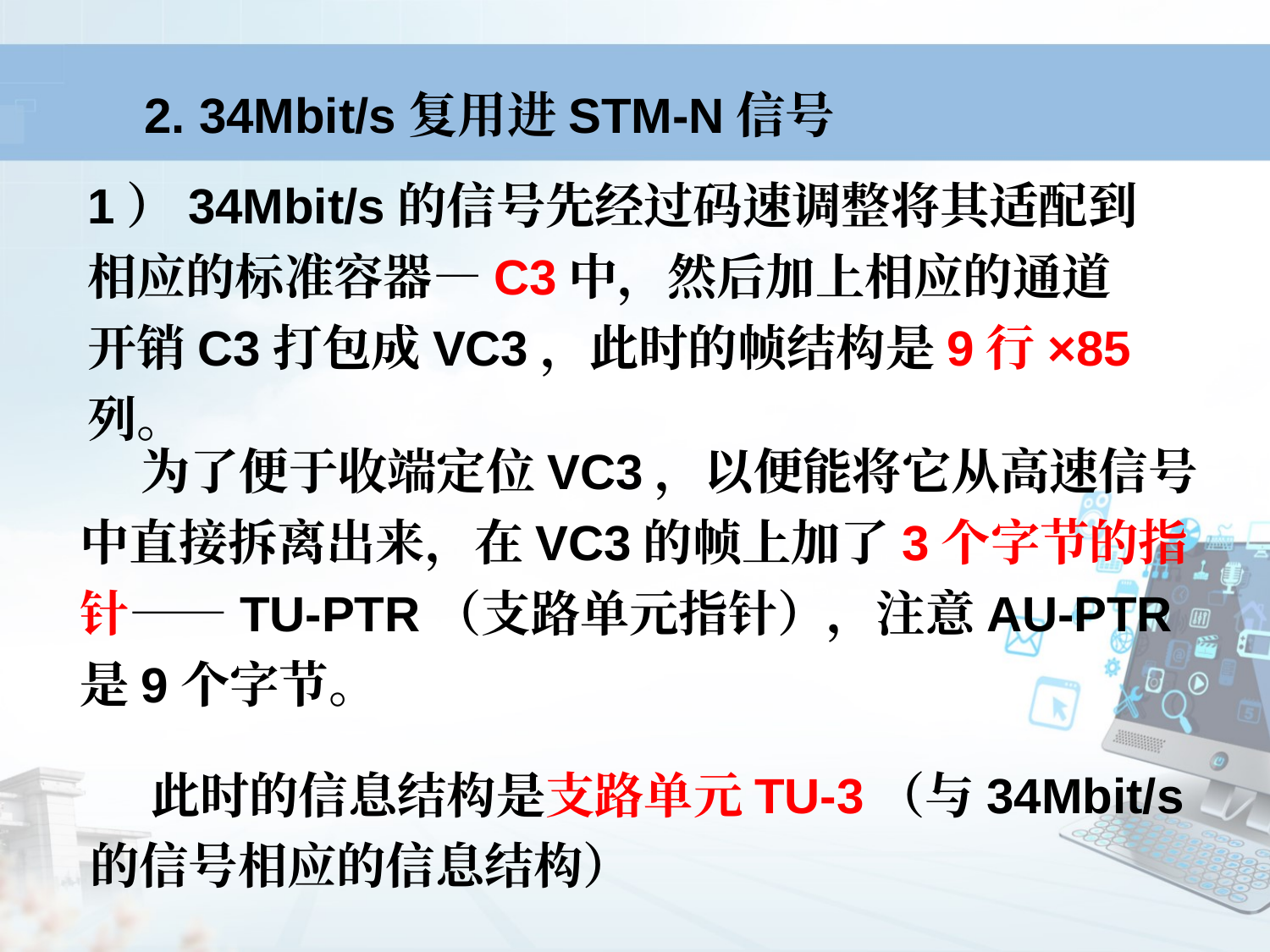

2. 34Mbit/s复用进STM-N信号
1）34Mbit/s的信号先经过码速调整将其适配到相应的标准容器—C3中，然后加上相应的通道开销C3打包成VC3，此时的帧结构是9行×85列。
    为了便于收端定位VC3，以便能将它从高速信号中直接拆离出来，在VC3的帧上加了3个字节的指针——TU-PTR（支路单元指针），注意AU-PTR是9个字节。
    此时的信息结构是支路单元TU-3（与34Mbit/s的信号相应的信息结构）